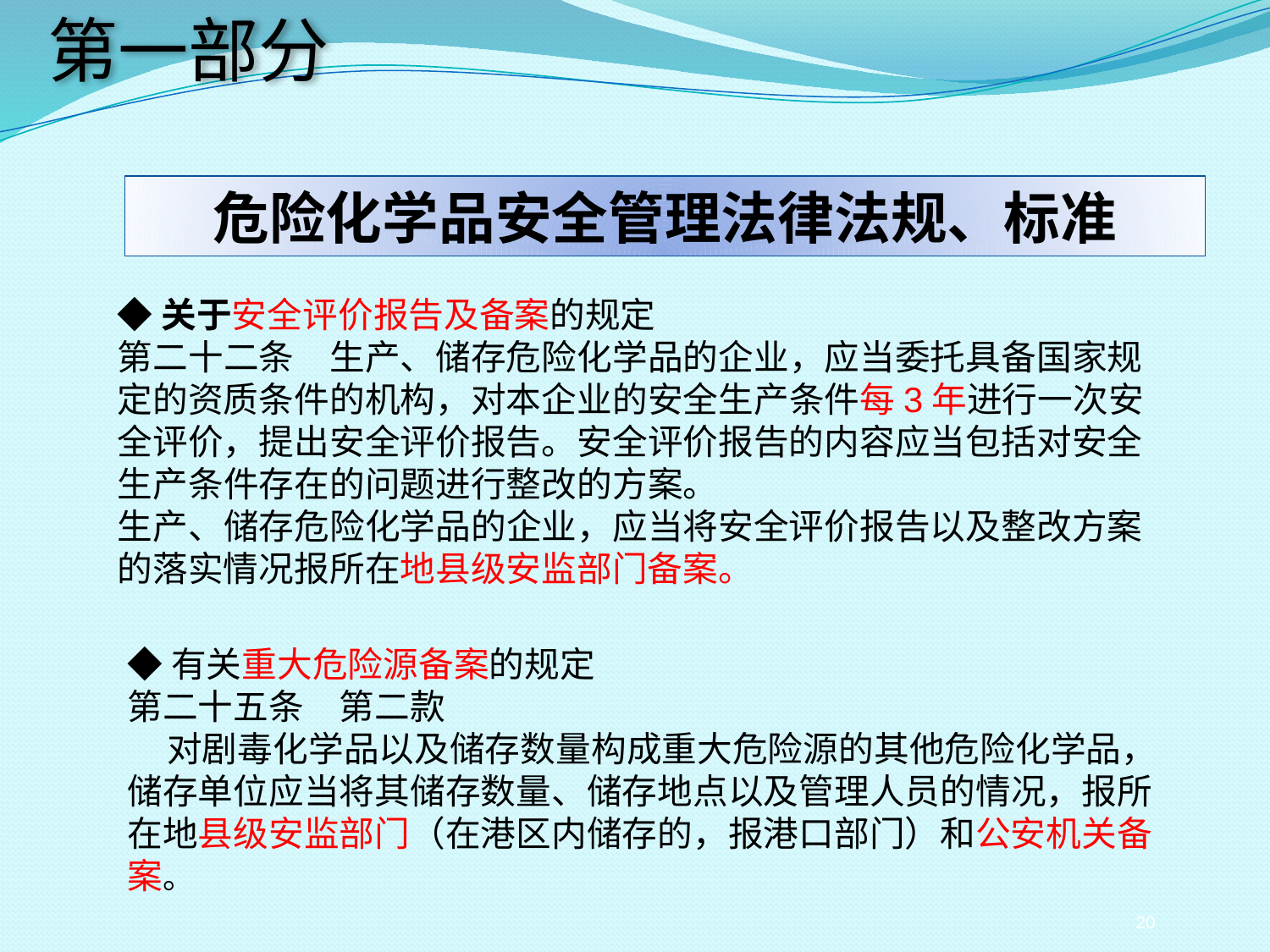

第一部分
危险化学品安全管理法律法规、标准
◆关于安全评价报告及备案的规定
第二十二条　生产、储存危险化学品的企业，应当委托具备国家规定的资质条件的机构，对本企业的安全生产条件每3年进行一次安全评价，提出安全评价报告。安全评价报告的内容应当包括对安全生产条件存在的问题进行整改的方案。
生产、储存危险化学品的企业，应当将安全评价报告以及整改方案的落实情况报所在地县级安监部门备案。
◆有关重大危险源备案的规定
第二十五条　第二款
    对剧毒化学品以及储存数量构成重大危险源的其他危险化学品，储存单位应当将其储存数量、储存地点以及管理人员的情况，报所在地县级安监部门（在港区内储存的，报港口部门）和公安机关备案。
20